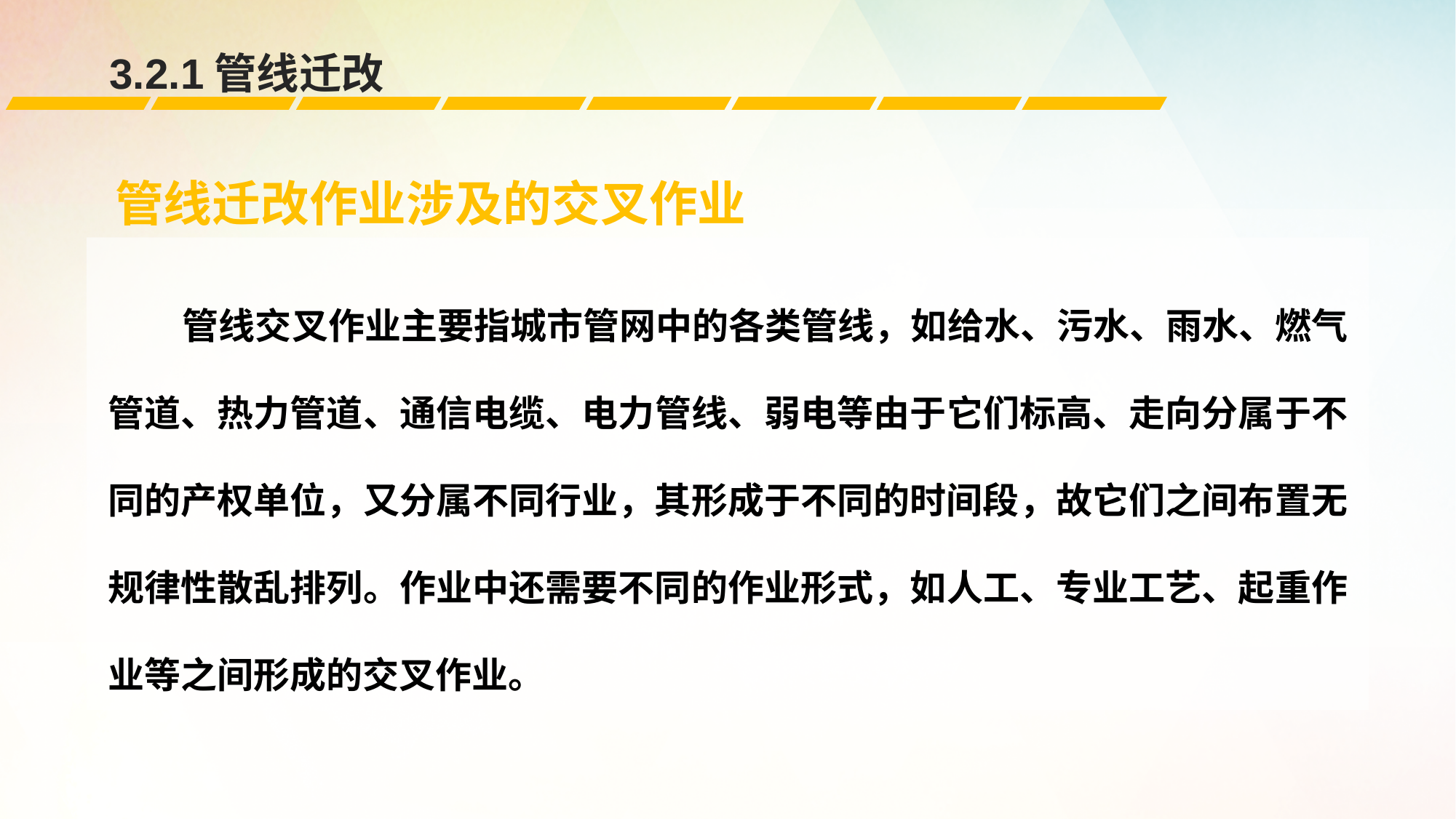

3.2.1管线迁改
管线迁改作业涉及的交叉作业
        管线交叉作业主要指城市管网中的各类管线，如给水、污水、雨水、燃气管道、热力管道、通信电缆、电力管线、弱电等由于它们标高、走向分属于不同的产权单位，又分属不同行业，其形成于不同的时间段，故它们之间布置无规律性散乱排列。作业中还需要不同的作业形式，如人工、专业工艺、起重作业等之间形成的交叉作业。